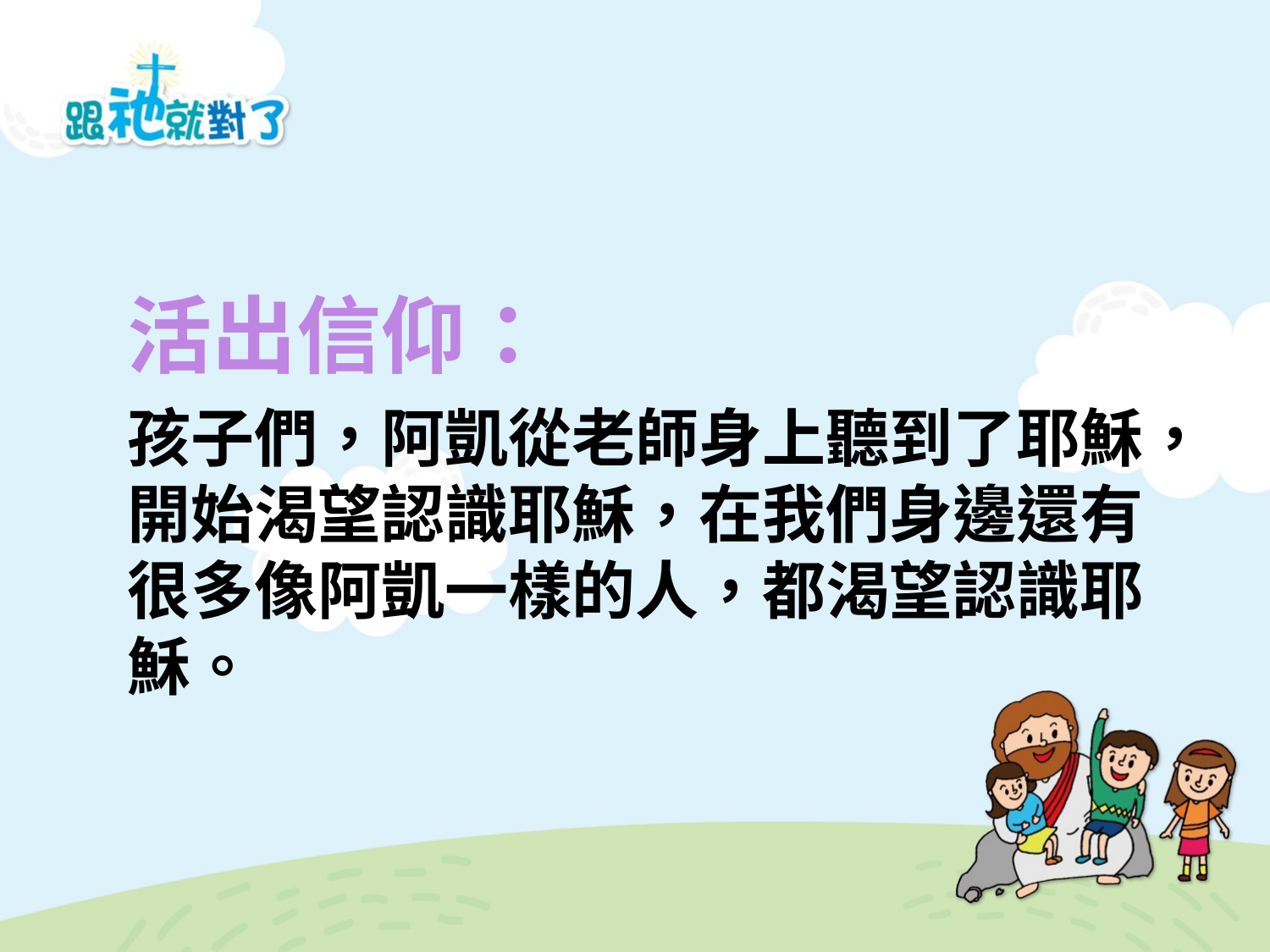

活出信仰：
孩子們，阿凱從老師身上聽到了耶穌，開始渴望認識耶穌，在我們身邊還有很多像阿凱一樣的人，都渴望認識耶穌。